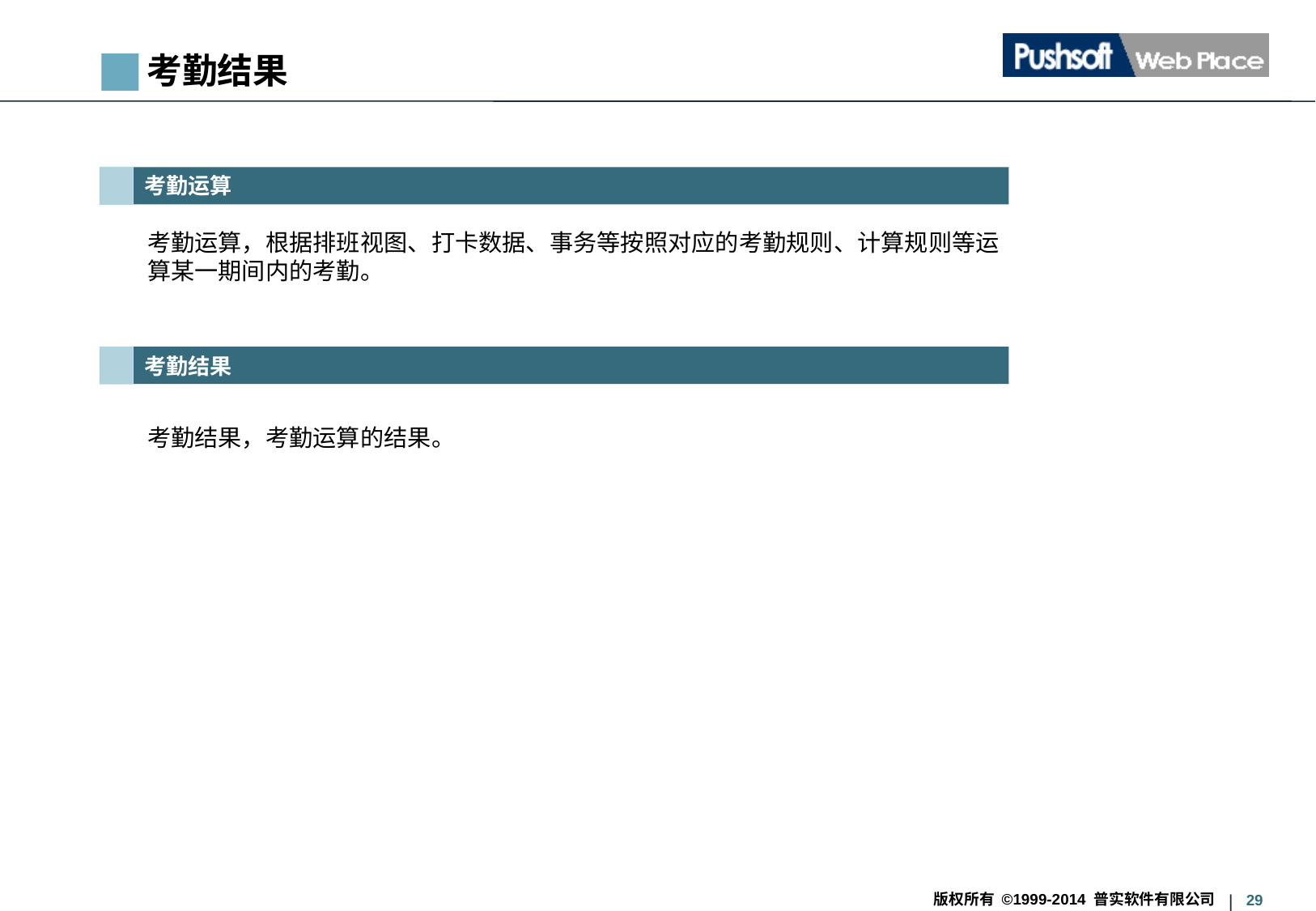

考勤结果

考勤运算
考勤运算，根据排班视图、打卡数据、事务等按照对应的考勤规则、计算规则等运算某一期间内的考勤。

考勤结果
考勤结果，考勤运算的结果。
版权所有 ©1999-2014 普实软件有限公司
29